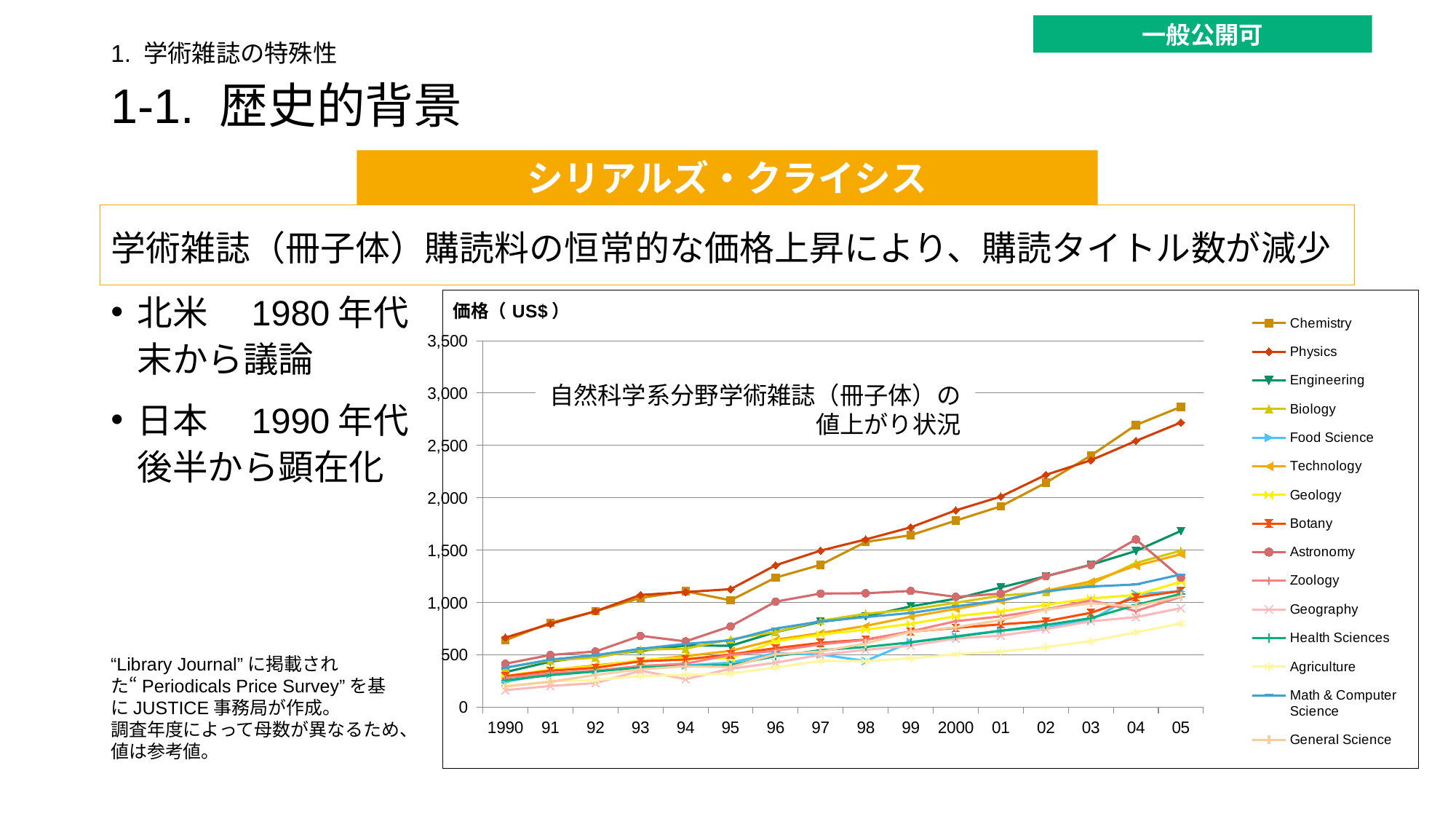

一般公開可
1. 学術雑誌の特殊性
# 1-1. 歴史的背景
シリアルズ・クライシス
学術雑誌（冊子体）購読料の恒常的な価格上昇により、購読タイトル数が減少
北米　1980年代末から議論
日本　1990年代後半から顕在化

### Chart

| Category | Chemistry | Physics | Engineering | Biology | Food Science | Technology | Geology | Botany | Astronomy | Zoology | Geography | Health Sciences | Agriculture | Math & Computer Science | General Science |
|---|---|---|---|---|---|---|---|---|---|---|---|---|---|---|---|
| 1990 | 638.61 | 663.89 | 333.53 | 376.12 | 242.51 | 283.73 | 296.69 | 295.0 | 414.06 | 279.46 | 161.51 | 255.43 | 201.01 | 376.44 | 196.88 |
| 91 | 805.38 | 794.59 | 433.95 | 446.3 | 315.16 | 354.28 | 359.36 | 347.24 | 497.41 | 323.14 | 201.47 | 305.44 | 244.58 | 453.5 | 241.19 |
| 92 | 914.24 | 915.05 | 492.31 | 472.29 | 341.63 | 398.09 | 386.56 | 374.82 | 530.8 | 347.76 | 228.95 | 339.84 | 257.97 | 495.72 | 307.2 |
| 93 | 1042.37 | 1070.83 | 535.93 | 548.79 | 390.47 | 442.47 | 449.08 | 437.0 | 680.86 | 392.98 | 347.5 | 378.36 | 296.46 | 556.84 | 361.36 |
| 94 | 1106.33 | 1098.94 | 587.81 | 558.1 | 398.6 | 487.03 | 468.43 | 454.33 | 627.45 | 414.56 | 266.77 | 392.39 | 306.86 | 603.65 | 390.11 |
| 95 | 1020.0 | 1126.5 | 585.37 | 646.96 | 424.35 | 536.64 | 467.71 | 503.2 | 771.32 | 498.36 | 365.55 | 401.28 | 321.57 | 637.36 | 382.69 |
| 96 | 1236.26 | 1354.8 | 715.78 | 717.43 | 515.12 | 643.58 | 627.13 | 562.71 | 1007.22 | 536.83 | 423.96 | 486.35 | 377.51 | 749.84 | 504.33 |
| 97 | 1359.22 | 1494.47 | 814.38 | 824.05 | 501.73 | 706.95 | 692.83 | 612.78 | 1084.32 | 599.11 | 499.65 | 543.32 | 441.87 | 817.72 | 530.39 |
| 98 | 1577.13 | 1601.03 | 866.99 | 891.4 | 440.44 | 775.05 | 740.14 | 644.47 | 1087.53 | 641.06 | 546.56 | 573.79 | 439.56 | 859.91 | 607.8 |
| 99 | 1641.78 | 1717.24 | 961.63 | 931.11 | 620.8 | 863.29 | 795.13 | 720.01 | 1109.2 | 723.52 | 587.13 | 618.31 | 465.3 | 898.67 | 718.88 |
| 2000 | 1781.58 | 1879.71 | 1034.58 | 996.45 | 675.65 | 937.5 | 867.15 | 756.24 | 1052.71 | 820.34 | 655.11 | 672.35 | 504.55 | 961.82 | 761.97 |
| 01 | 1918.09 | 2011.13 | 1142.84 | 1064.33 | 731.26 | 1013.34 | 914.51 | 790.28 | 1083.91 | 866.03 | 682.29 | 728.14 | 529.22 | 1018.57 | 830.55 |
| 02 | 2143.22 | 2218.82 | 1249.96 | 1097.01 | 763.48 | 1111.2 | 977.05 | 819.61 | 1249.42 | 933.8 | 745.23 | 784.81 | 572.89 | 1107.2 | 929.85 |
| 03 | 2403.06 | 2357.86 | 1359.52 | 1175.68 | 829.44 | 1200.22 | 1037.93 | 900.62 | 1357.23 | 1019.57 | 819.45 | 849.62 | 630.29 | 1151.71 | 992.52 |
| 04 | 2695.0 | 2543.0 | 1491.0 | 1377.0 | 1080.0 | 1350.0 | 1071.0 | 1048.0 | 1602.0 | 918.0 | 859.0 | 975.0 | 714.0 | 1171.0 | 962.0 |
| 05 | 2868.0 | 2719.0 | 1683.0 | 1494.0 | 1107.0 | 1460.0 | 1197.0 | 1109.0 | 1235.0 | 1053.0 | 945.0 | 1081.0 | 799.0 | 1267.0 | 1059.0 |
自然科学系分野学術雑誌（冊子体）の
値上がり状況
“Library Journal”に掲載された“Periodicals Price Survey”を基にJUSTICE事務局が作成。
調査年度によって母数が異なるため、値は参考値。